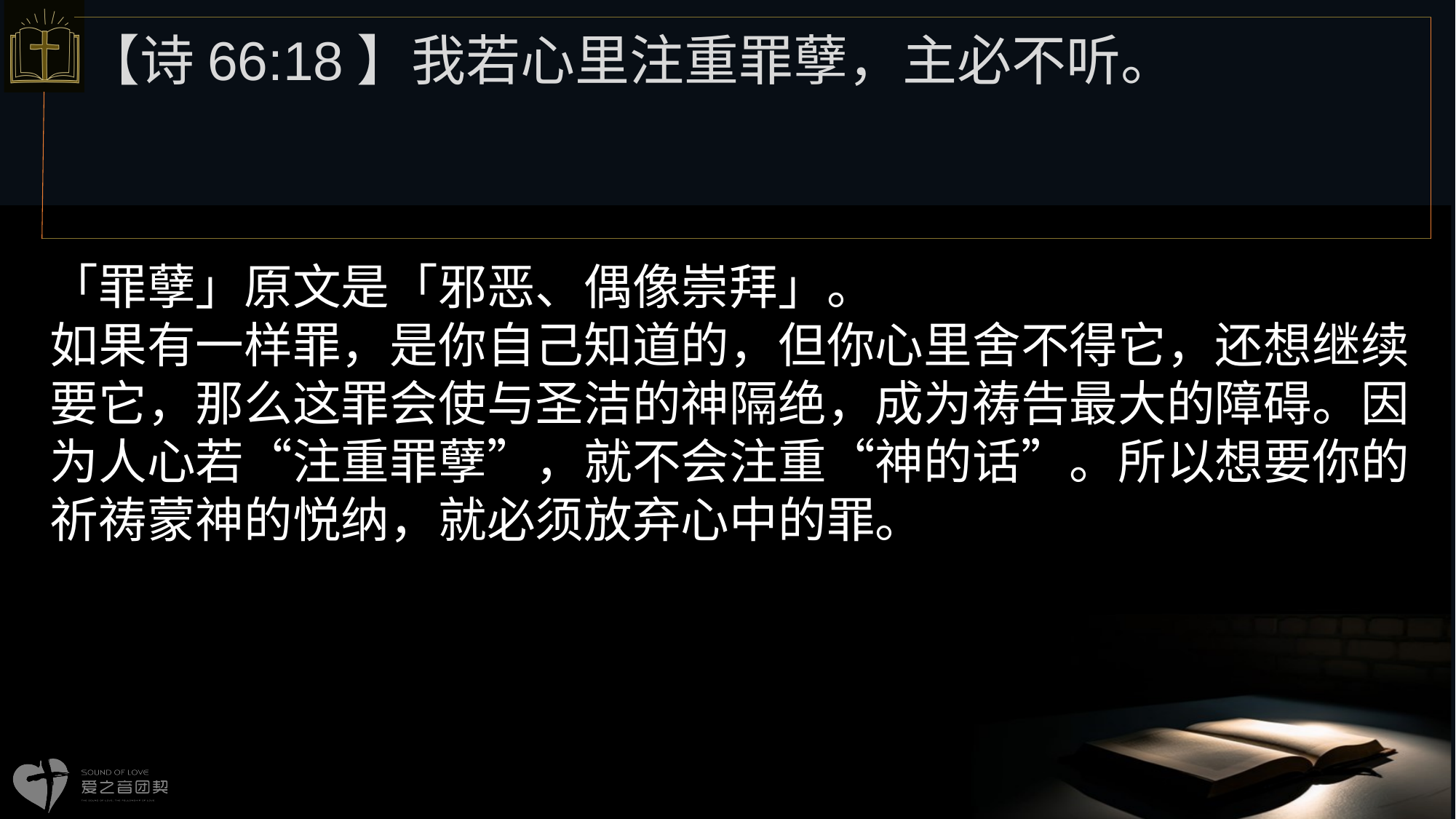

【诗66:18】我若心里注重罪孽，主必不听。
# 「罪孽」原文是「邪恶、偶像崇拜」。 如果有一样罪，是你自己知道的，但你心里舍不得它，还想继续要它，那么这罪会使与圣洁的神隔绝，成为祷告最大的障碍。因为人心若“注重罪孽”，就不会注重“神的话”。所以想要你的祈祷蒙神的悦纳，就必须放弃心中的罪。